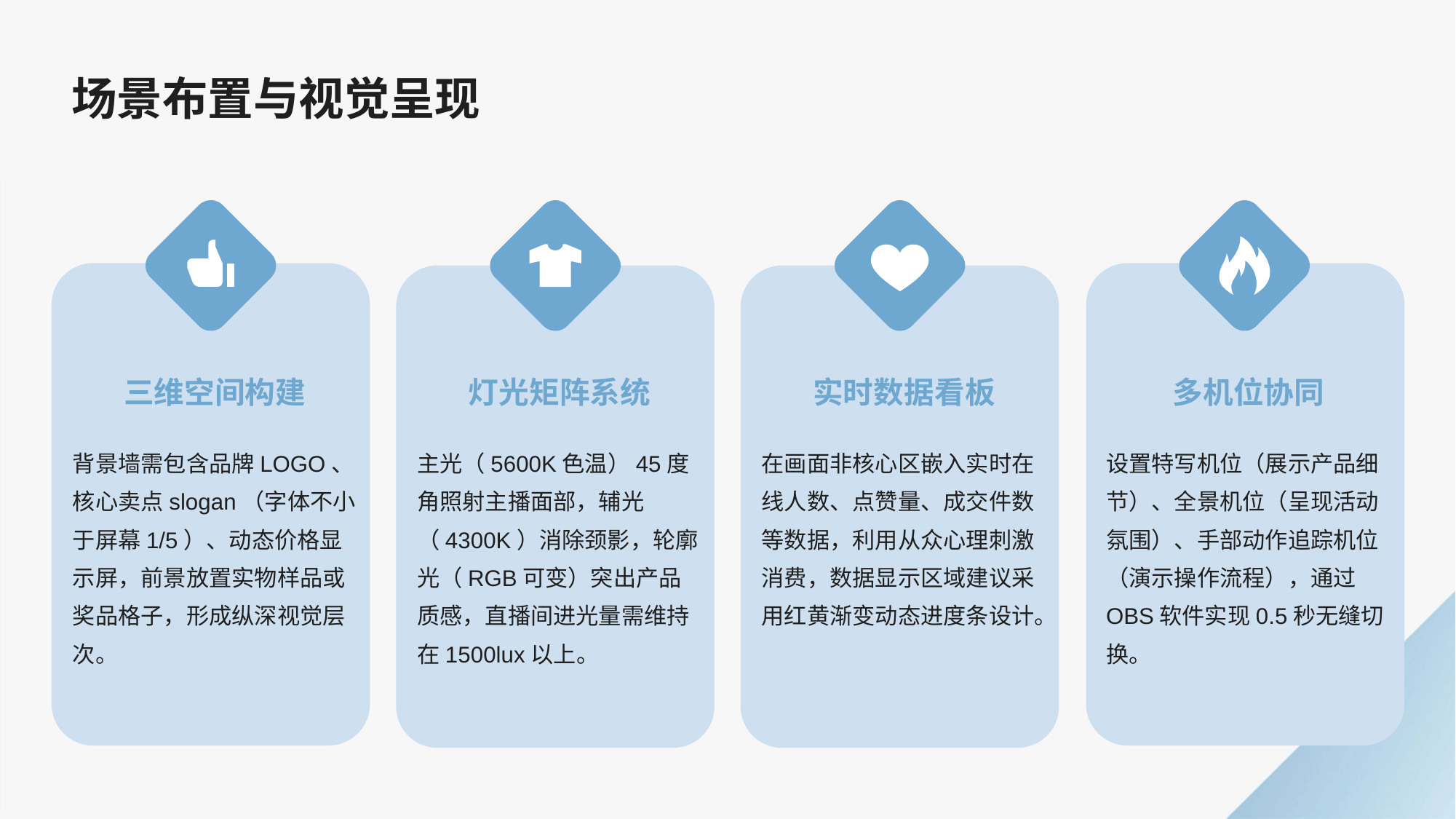

场景布置与视觉呈现

三维空间构建
灯光矩阵系统
实时数据看板
多机位协同
背景墙需包含品牌LOGO、核心卖点slogan（字体不小于屏幕1/5）、动态价格显示屏，前景放置实物样品或奖品格子，形成纵深视觉层次。
主光（5600K色温）45度角照射主播面部，辅光（4300K）消除颈影，轮廓光（RGB可变）突出产品质感，直播间进光量需维持在1500lux以上。
在画面非核心区嵌入实时在线人数、点赞量、成交件数等数据，利用从众心理刺激消费，数据显示区域建议采用红黄渐变动态进度条设计。
设置特写机位（展示产品细节）、全景机位（呈现活动氛围）、手部动作追踪机位（演示操作流程），通过OBS软件实现0.5秒无缝切换。